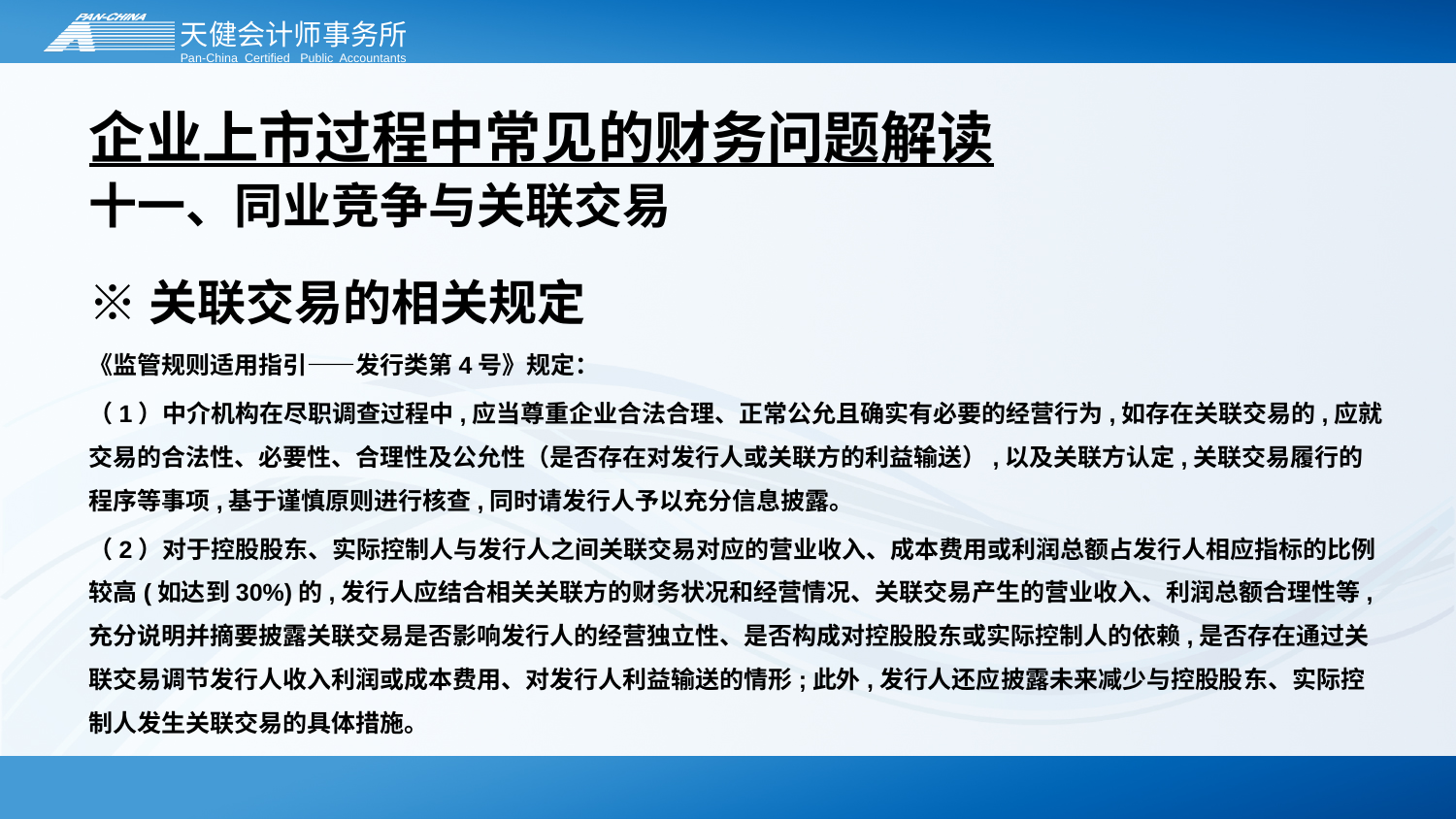

# 企业上市过程中常见的财务问题解读
十一、同业竞争与关联交易
※关联交易的相关规定
《监管规则适用指引——发行类第4号》规定：
（1）中介机构在尽职调查过程中,应当尊重企业合法合理、正常公允且确实有必要的经营行为,如存在关联交易的,应就交易的合法性、必要性、合理性及公允性（是否存在对发行人或关联方的利益输送）,以及关联方认定,关联交易履行的程序等事项,基于谨慎原则进行核查,同时请发行人予以充分信息披露。
（2）对于控股股东、实际控制人与发行人之间关联交易对应的营业收入、成本费用或利润总额占发行人相应指标的比例较高(如达到30%)的,发行人应结合相关关联方的财务状况和经营情况、关联交易产生的营业收入、利润总额合理性等,充分说明并摘要披露关联交易是否影响发行人的经营独立性、是否构成对控股股东或实际控制人的依赖,是否存在通过关联交易调节发行人收入利润或成本费用、对发行人利益输送的情形;此外,发行人还应披露未来减少与控股股东、实际控制人发生关联交易的具体措施。
20